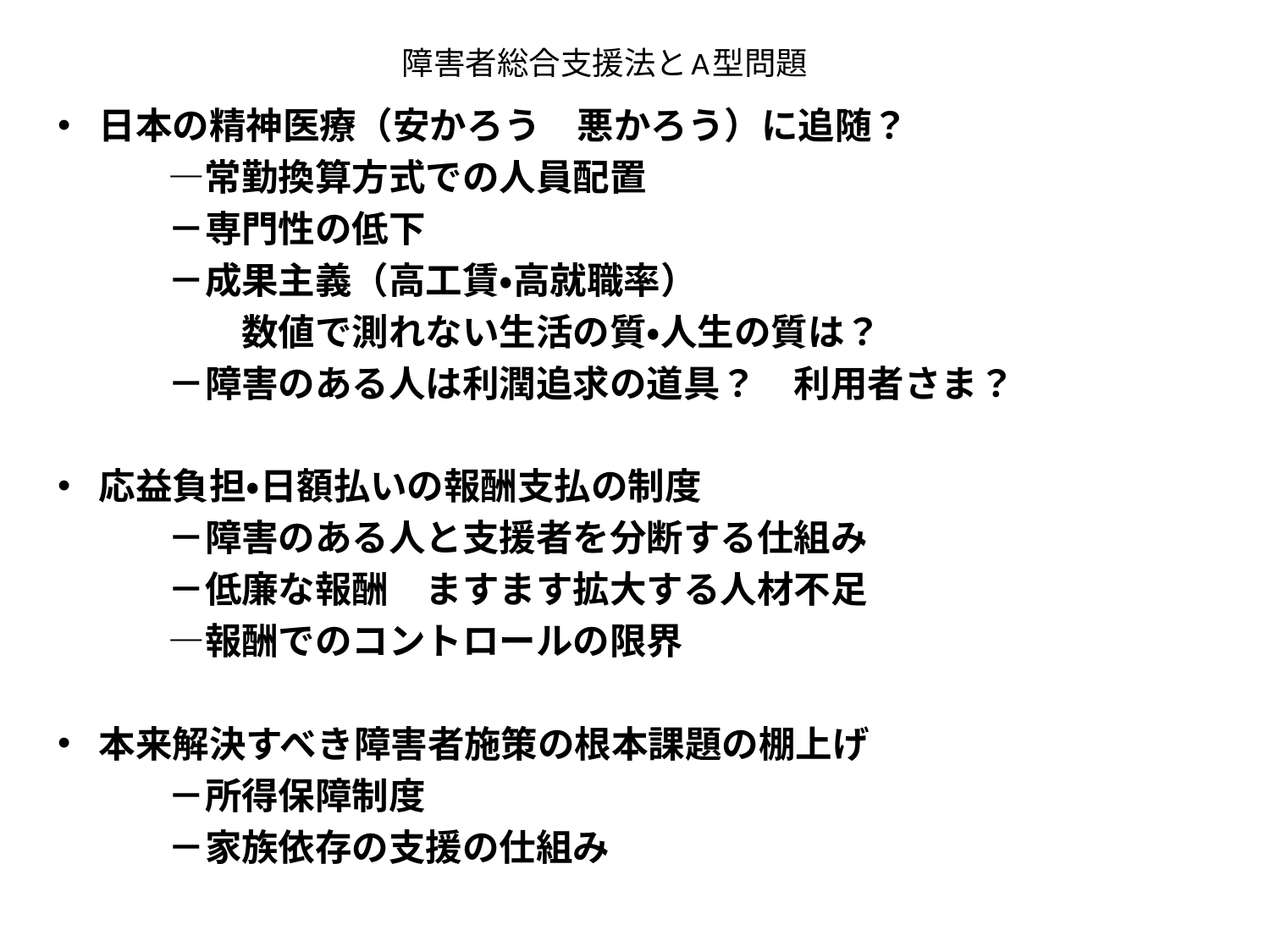

# 障害者総合支援法とA型問題
日本の精神医療（安かろう　悪かろう）に追随？
　　　―常勤換算方式での人員配置
　　　－専門性の低下
　　　－成果主義（高工賃・高就職率）
　　　　　数値で測れない生活の質・人生の質は？
　　　－障害のある人は利潤追求の道具？　利用者さま？

応益負担・日額払いの報酬支払の制度
　　　－障害のある人と支援者を分断する仕組み
　　　－低廉な報酬　ますます拡大する人材不足
　　　―報酬でのコントロールの限界

本来解決すべき障害者施策の根本課題の棚上げ
　　　－所得保障制度
　　　－家族依存の支援の仕組み